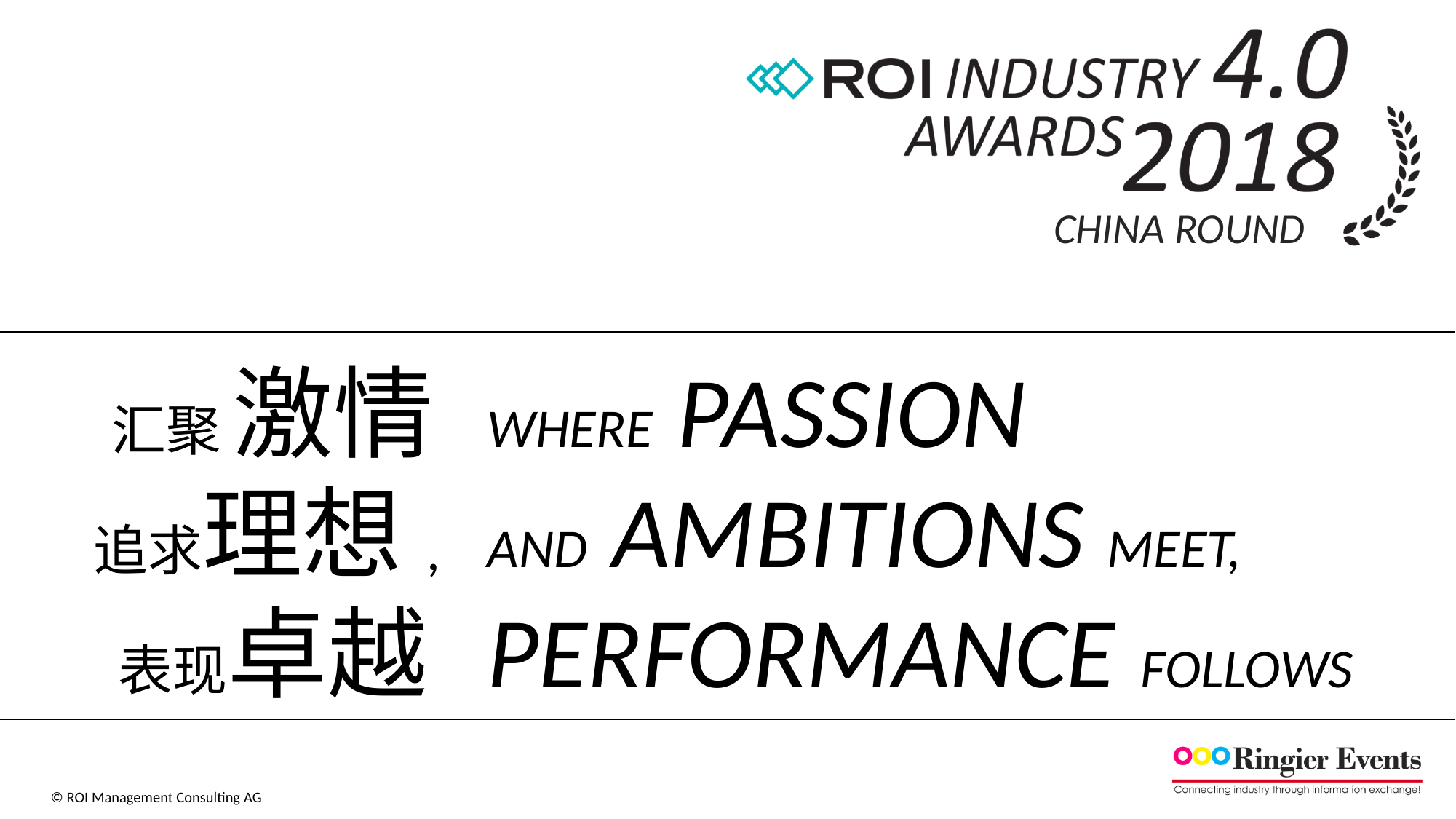

WHERE  PASSION
AND  AMBITIONS MEET, PERFORMANCE  FOLLOWS
汇聚 激情
追求理想,
表现卓越